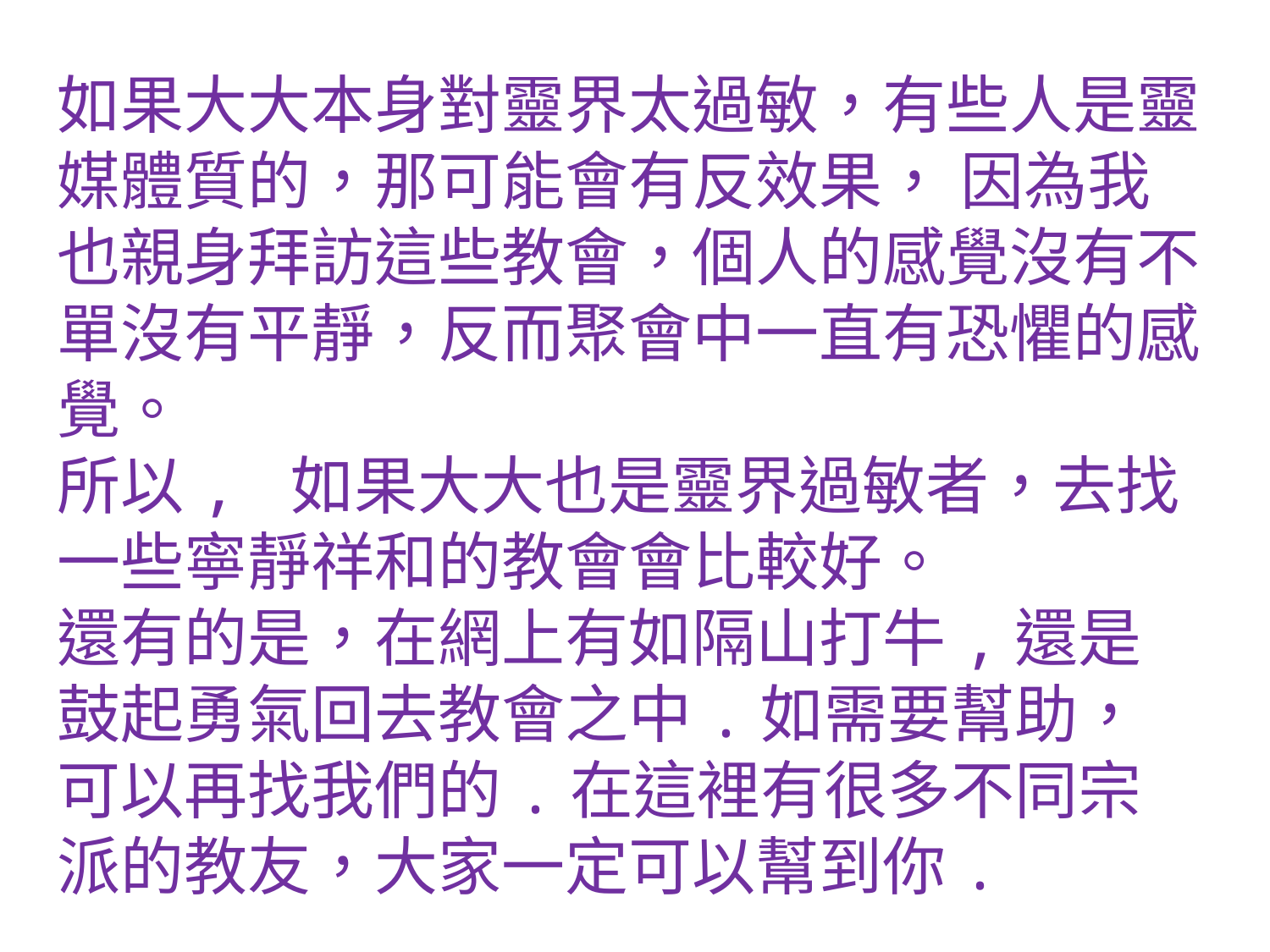

如果大大本身對靈界太過敏，有些人是靈媒體質的，那可能會有反效果， 因為我也親身拜訪這些教會，個人的感覺沒有不單沒有平靜，反而聚會中一直有恐懼的感覺。
所以, 如果大大也是靈界過敏者，去找一些寧靜祥和的教會會比較好。
還有的是，在網上有如隔山打牛,還是鼓起勇氣回去教會之中.如需要幫助，可以再找我們的.在這裡有很多不同宗派的教友，大家一定可以幫到你.